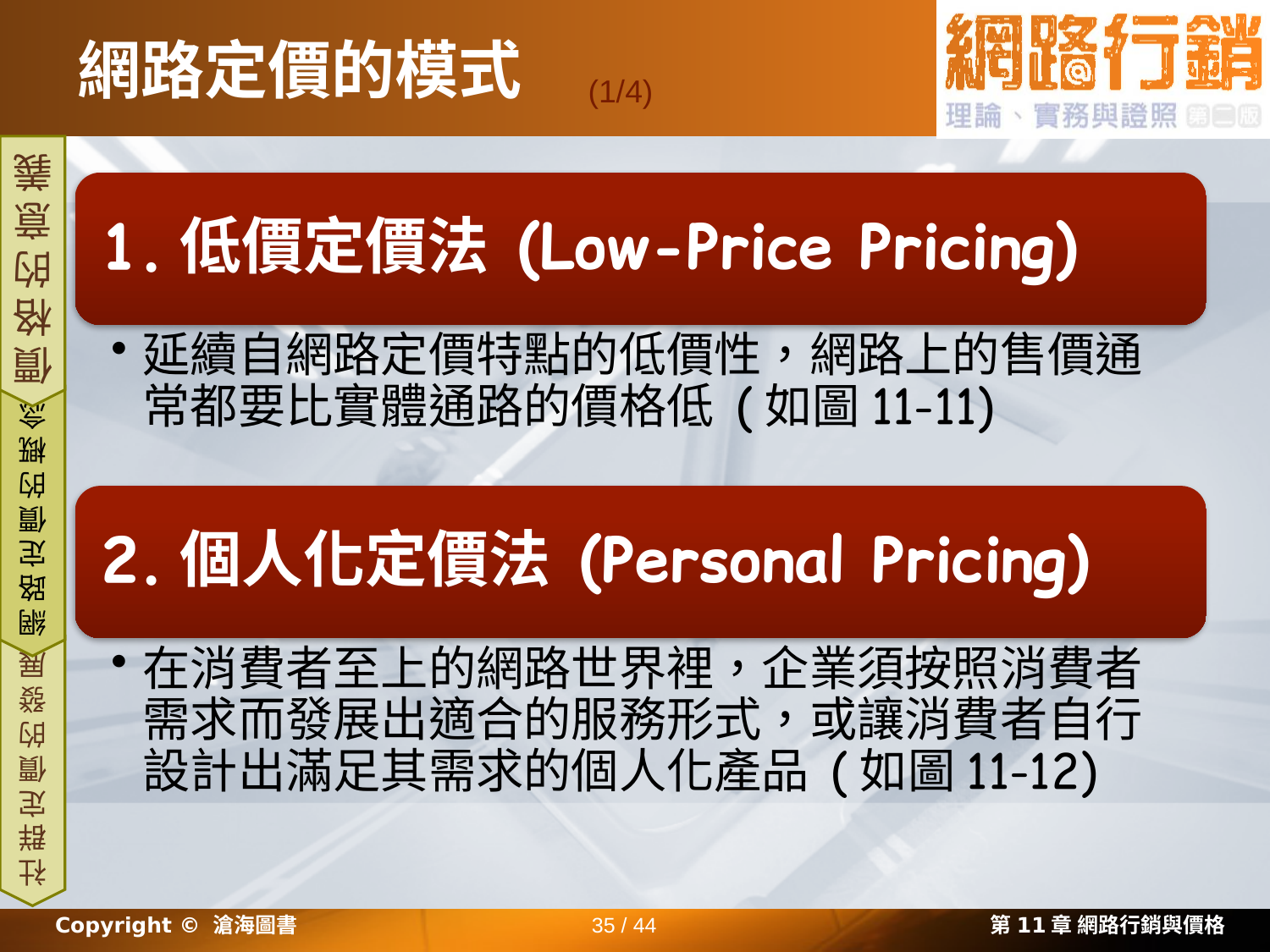

# 網路定價的模式
(1/4)
1.低價定價法 (Low-Price Pricing)
延續自網路定價特點的低價性，網路上的售價通常都要比實體通路的價格低 (如圖11-11)
2.個人化定價法 (Personal Pricing)
在消費者至上的網路世界裡，企業須按照消費者需求而發展出適合的服務形式，或讓消費者自行設計出滿足其需求的個人化產品 (如圖11-12)
價格的意義
網路定價的概念
社群定價的發展
Copyright © 滄海圖書
35 / 44
第11章 網路行銷與價格